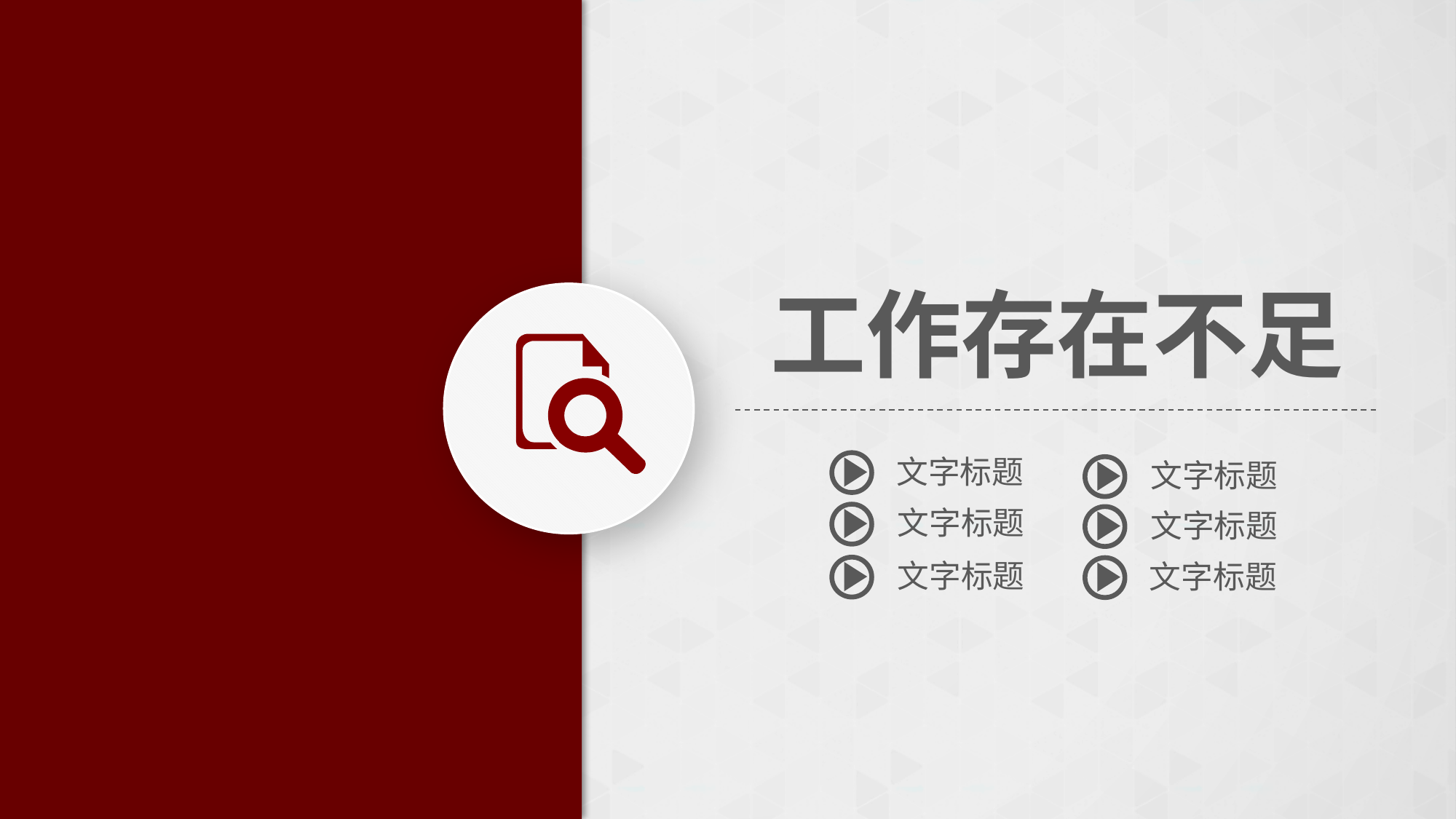

工作存在不足

文字标题

文字标题

文字标题

文字标题

文字标题

文字标题